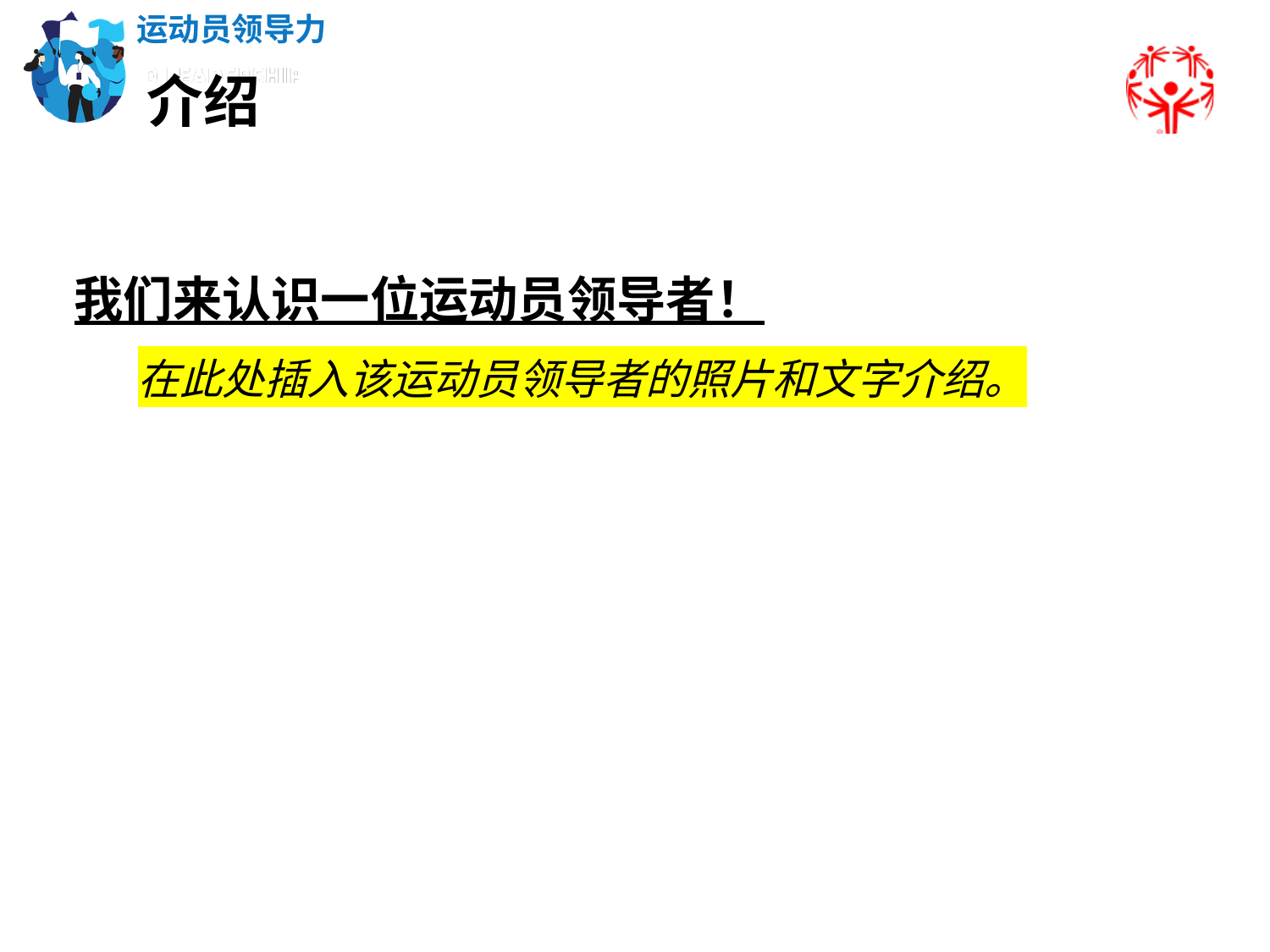

运动员领导力
介绍
我们来认识一位运动员领导者！
在此处插入该运动员领导者的照片和文字介绍。